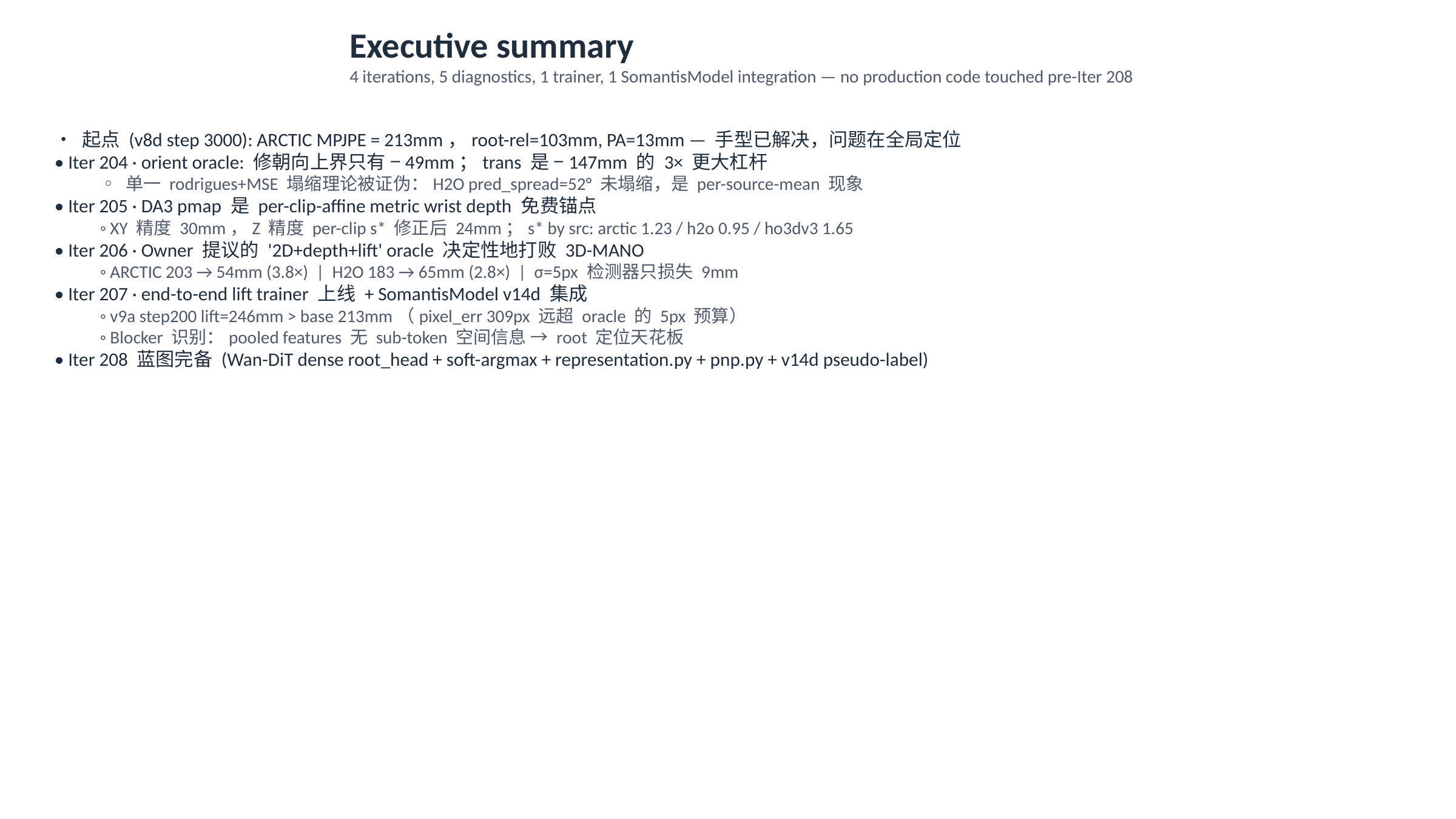

Executive summary
4 iterations, 5 diagnostics, 1 trainer, 1 SomantisModel integration — no production code touched pre-Iter 208
• 起点 (v8d step 3000): ARCTIC MPJPE = 213mm，root-rel=103mm, PA=13mm — 手型已解决，问题在全局定位
• Iter 204 · orient oracle: 修朝向上界只有 −49mm；trans 是 −147mm 的 3× 更大杠杆
◦ 单一 rodrigues+MSE 塌缩理论被证伪：H2O pred_spread=52° 未塌缩，是 per-source-mean 现象
• Iter 205 · DA3 pmap 是 per-clip-affine metric wrist depth 免费锚点
◦ XY 精度 30mm，Z 精度 per-clip s* 修正后 24mm；s* by src: arctic 1.23 / h2o 0.95 / ho3dv3 1.65
• Iter 206 · Owner 提议的 '2D+depth+lift' oracle 决定性地打败 3D-MANO
◦ ARCTIC 203 → 54mm (3.8×)  |  H2O 183 → 65mm (2.8×)  |  σ=5px 检测器只损失 9mm
• Iter 207 · end-to-end lift trainer 上线 + SomantisModel v14d 集成
◦ v9a step200 lift=246mm > base 213mm（pixel_err 309px 远超 oracle 的 5px 预算）
◦ Blocker 识别：pooled features 无 sub-token 空间信息 → root 定位天花板
• Iter 208 蓝图完备 (Wan-DiT dense root_head + soft-argmax + representation.py + pnp.py + v14d pseudo-label)